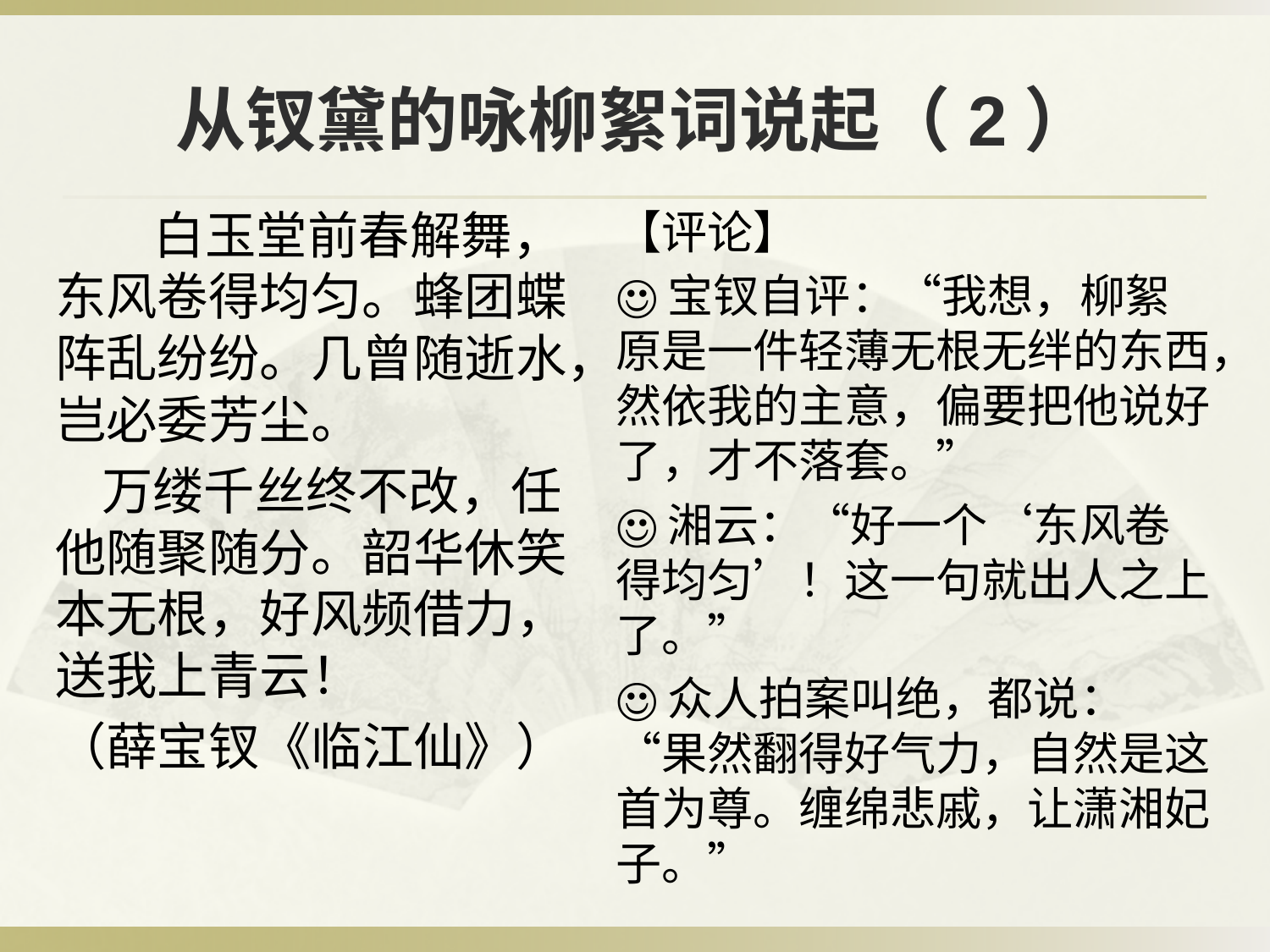

# 从钗黛的咏柳絮词说起（2）
　　白玉堂前春解舞，东风卷得均匀。蜂团蝶阵乱纷纷。几曾随逝水，岂必委芳尘。
   万缕千丝终不改，任他随聚随分。韶华休笑本无根，好风频借力，送我上青云！
（薛宝钗《临江仙》）
【评论】
☺宝钗自评：“我想，柳絮原是一件轻薄无根无绊的东西，然依我的主意，偏要把他说好了，才不落套。”
☺湘云：“好一个‘东风卷得均匀’！这一句就出人之上了。”
☺众人拍案叫绝，都说：“果然翻得好气力，自然是这首为尊。缠绵悲戚，让潇湘妃子。”